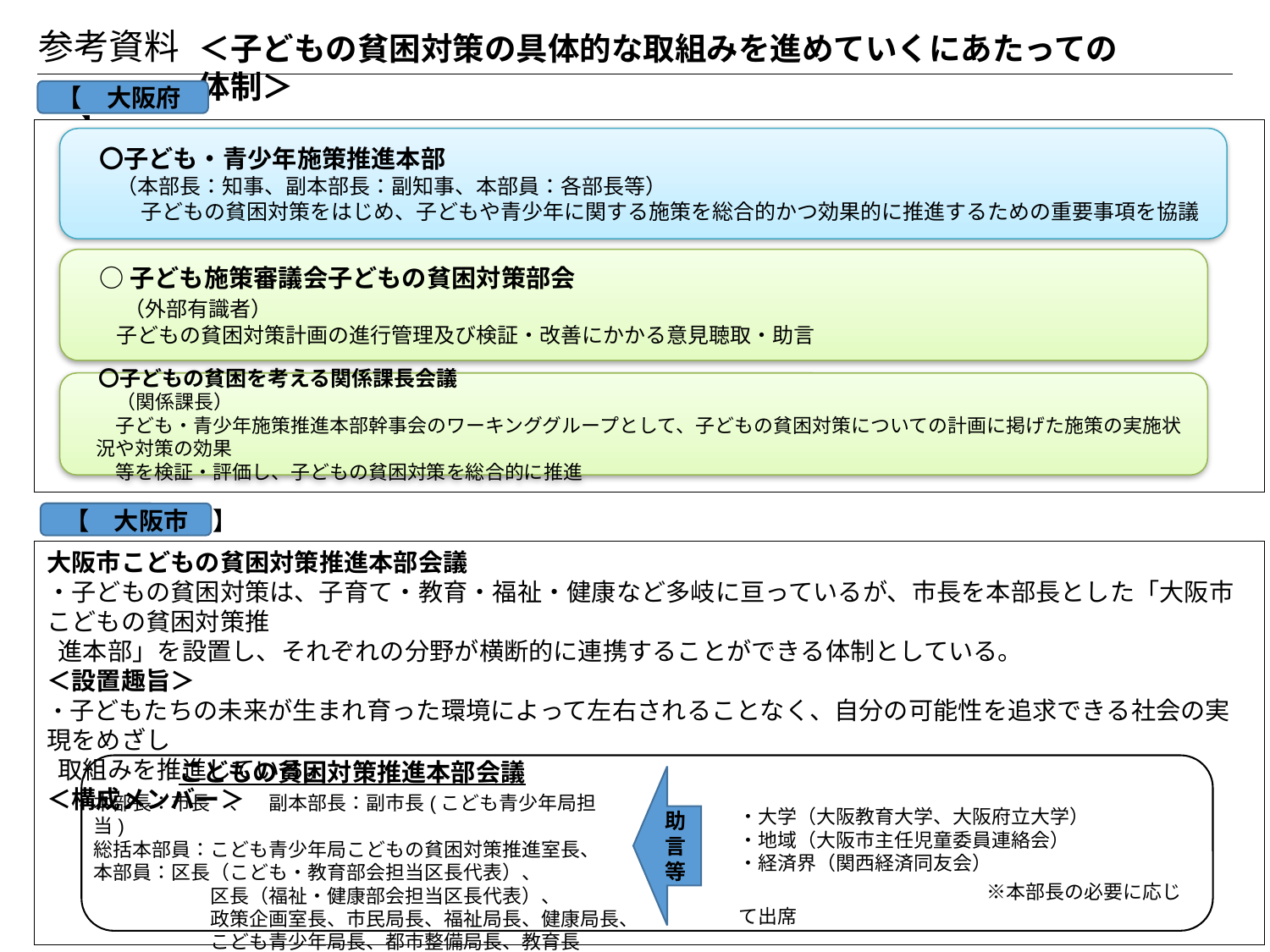

参考資料
＜子どもの貧困対策の具体的な取組みを進めていくにあたっての体制＞
【　大阪府　】

〇子ども・青少年施策推進本部
（本部長：知事、副本部長：副知事、本部員：各部長等）
　　　子どもの貧困対策をはじめ、子どもや青少年に関する施策を総合的かつ効果的に推進するための重要事項を協議
○子ども施策審議会子どもの貧困対策部会
　（外部有識者）
子どもの貧困対策計画の進行管理及び検証・改善にかかる意見聴取・助言
〇子どもの貧困を考える関係課長会議
（関係課長）
子ども・青少年施策推進本部幹事会のワーキンググループとして、子どもの貧困対策についての計画に掲げた施策の実施状況や対策の効果
等を検証・評価し、子どもの貧困対策を総合的に推進
【　大阪市　】

大阪市こどもの貧困対策推進本部会議
・子どもの貧困対策は、子育て・教育・福祉・健康など多岐に亘っているが、市長を本部長とした「大阪市こどもの貧困対策推
 進本部」を設置し、それぞれの分野が横断的に連携することができる体制としている。
＜設置趣旨＞
・子どもたちの未来が生まれ育った環境によって左右されることなく、自分の可能性を追求できる社会の実現をめざし
 取組みを推進している。
＜構成メンバー＞

こどもの貧困対策推進本部会議

助言等
本部長：市長　、　副本部長：副市長(こども青少年局担当)
総括本部員：こども青少年局こどもの貧困対策推進室長、
本部員：区長（こども・教育部会担当区長代表）、
　　　　　　区長（福祉・健康部会担当区長代表）、
　　　　　　政策企画室長、市民局長、福祉局長、健康局長、
　　　　　　こども青少年局長、都市整備局長、教育長
・大学（大阪教育大学、大阪府立大学）
・地域（大阪市主任児童委員連絡会）
・経済界（関西経済同友会）
　　　　　　　　　　※本部長の必要に応じて出席
96